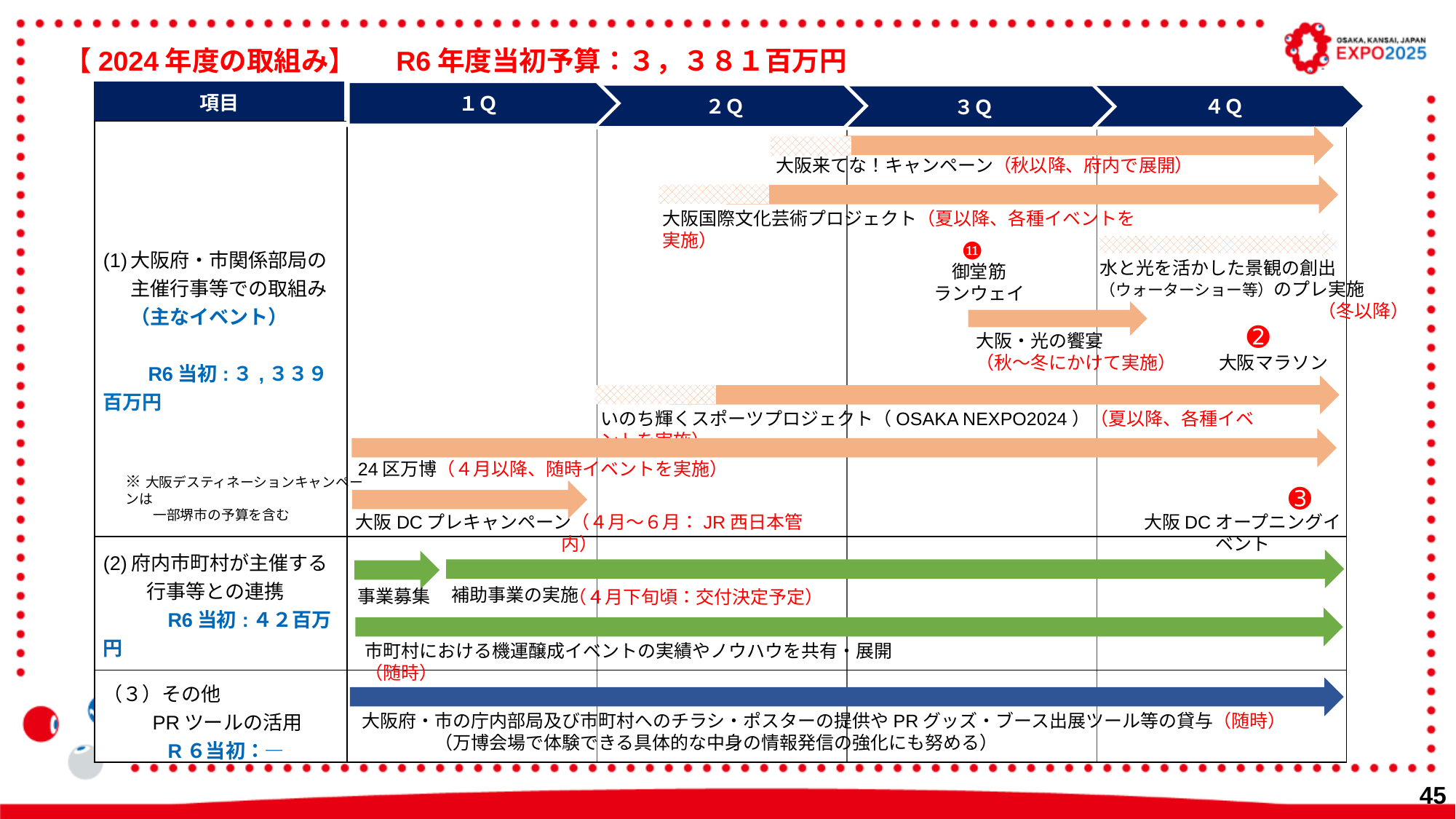

【2024年度の取組み】　 R6年度当初予算：３，３８１百万円
項目
１Ｑ
２Ｑ
４Ｑ
３Ｑ
| 大阪府・市関係部局の主催行事等での取組み（主なイベント）　　　 　　R6当初:３,３３９百万円 |  |  |  |  |
| --- | --- | --- | --- | --- |
| (2)府内市町村が主催する 　　 行事等との連携 　　　R6当初:４２百万円 |  |  |  |  |
| （３）その他 　　 PRツールの活用 　　　R６当初：― |  |  |  |  |

大阪来てな！キャンペーン（秋以降、府内で展開）

大阪国際文化芸術プロジェクト（夏以降、各種イベントを実施）
⓫

水と光を活かした景観の創出
（ウォーターショー等）のプレ実施
　　　　　　　　　　　　（冬以降）
御堂筋
ランウェイ

➋
大阪・光の饗宴
（秋～冬にかけて実施）
大阪マラソン

いのち輝くスポーツプロジェクト（OSAKA NEXPO2024）（夏以降、各種イベントを実施）

24区万博（４月以降、随時イベントを実施）
※大阪デスティネーションキャンペーンは
　　一部堺市の予算を含む
➌

大阪DCプレキャンペーン（４月～６月：JR西日本管内）
大阪DCオープニングイベント

補助事業の実施
事業募集
（４月下旬頃：交付決定予定）

市町村における機運醸成イベントの実績やノウハウを共有・展開（随時）

大阪府・市の庁内部局及び市町村へのチラシ・ポスターの提供やPRグッズ・ブース出展ツール等の貸与（随時）
　　　　（万博会場で体験できる具体的な中身の情報発信の強化にも努める）

45